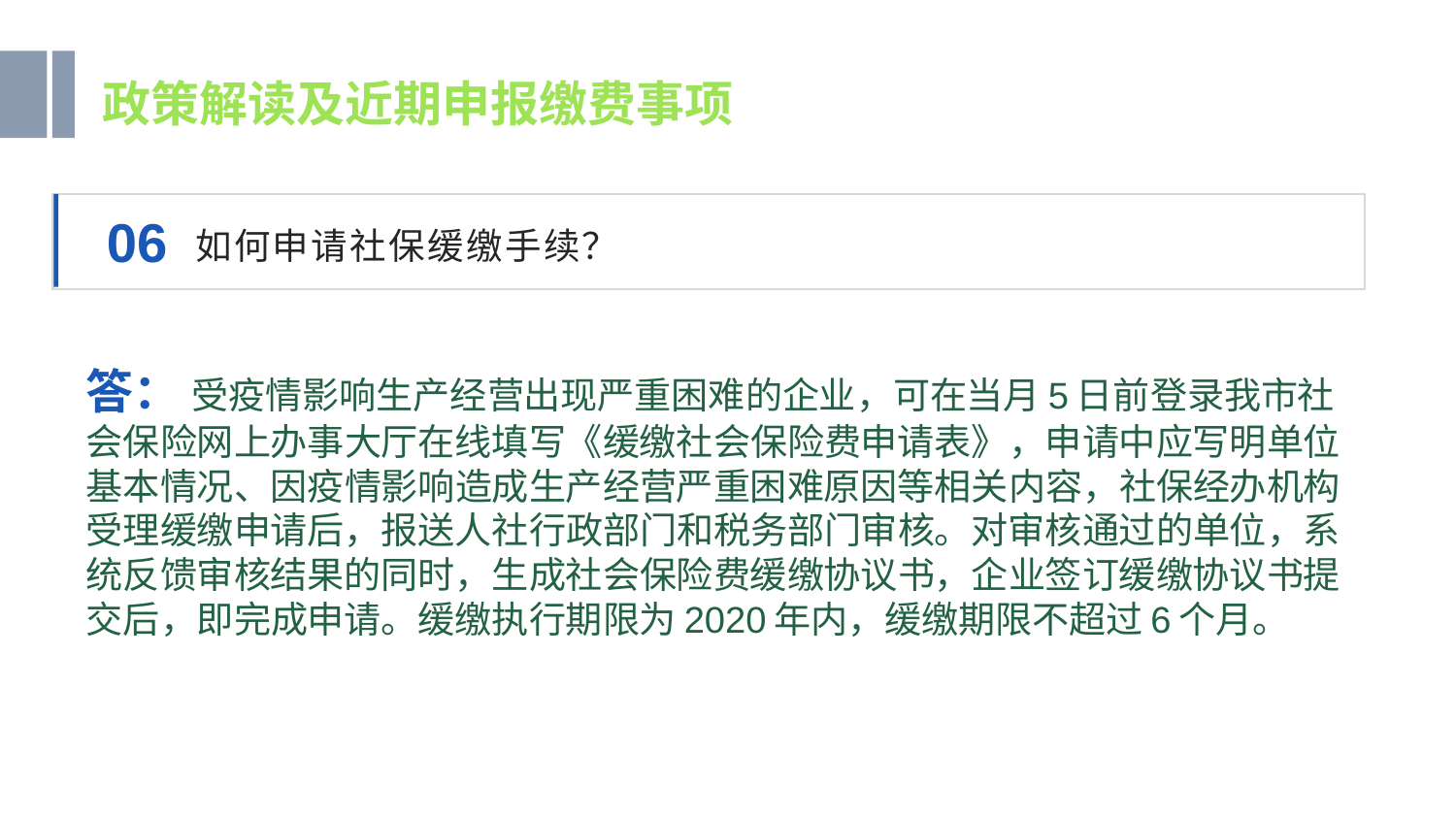

政策解读及近期申报缴费事项

06
如何申请社保缓缴手续？
答： 受疫情影响生产经营出现严重困难的企业，可在当月5日前登录我市社会保险网上办事大厅在线填写《缓缴社会保险费申请表》，申请中应写明单位基本情况、因疫情影响造成生产经营严重困难原因等相关内容，社保经办机构受理缓缴申请后，报送人社行政部门和税务部门审核。对审核通过的单位，系统反馈审核结果的同时，生成社会保险费缓缴协议书，企业签订缓缴协议书提交后，即完成申请。缓缴执行期限为2020年内，缓缴期限不超过6个月。